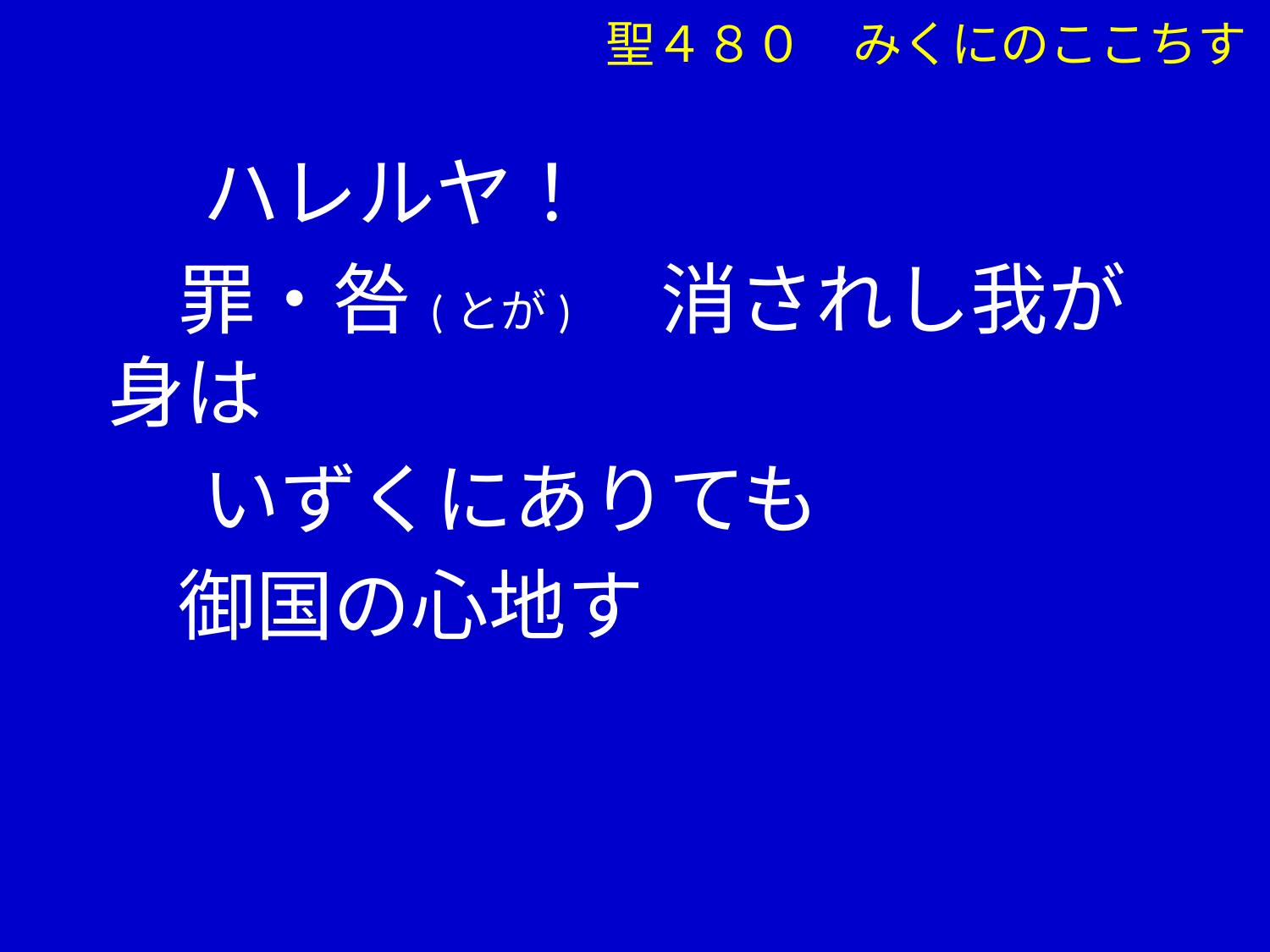

聖４８０　みくにのここちす
　 ハレルヤ！
   罪・咎(とが)　消されし我が身は
　 いずくにありても
   御国の心地す